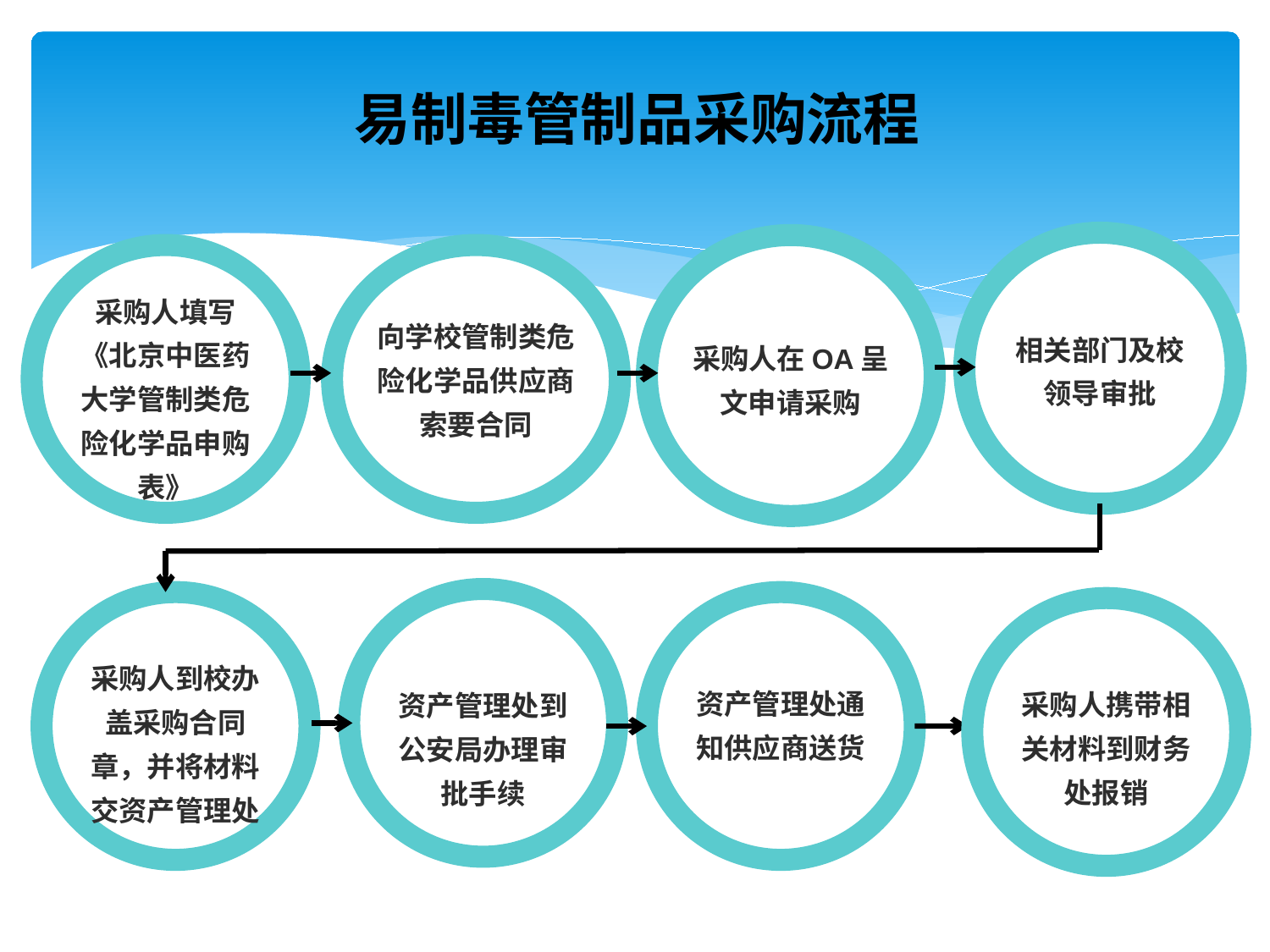

易制毒管制品采购流程
相关部门及校领导审批
采购人在OA呈文申请采购
采购人填写《北京中医药大学管制类危险化学品申购表》
向学校管制类危险化学品供应商索要合同
资产管理处到公安局办理审批手续

采购人到校办盖采购合同章，并将材料交资产管理处
资产管理处通知供应商送货

采购人携带相关材料到财务处报销